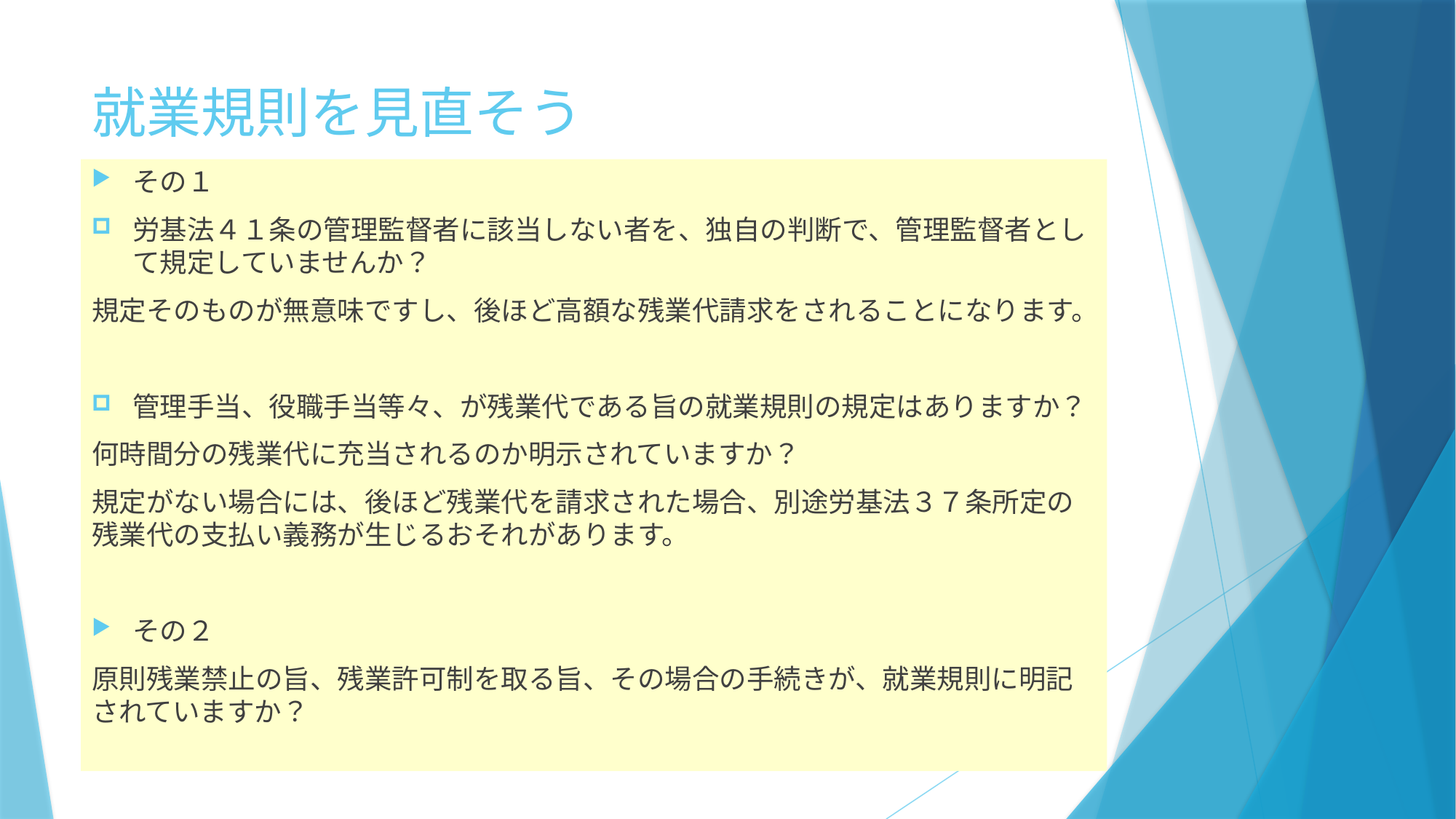

# 就業規則を見直そう
その１
労基法４１条の管理監督者に該当しない者を、独自の判断で、管理監督者として規定していませんか？
規定そのものが無意味ですし、後ほど高額な残業代請求をされることになります。

管理手当、役職手当等々、が残業代である旨の就業規則の規定はありますか？
何時間分の残業代に充当されるのか明示されていますか？
規定がない場合には、後ほど残業代を請求された場合、別途労基法３７条所定の残業代の支払い義務が生じるおそれがあります。

その２
原則残業禁止の旨、残業許可制を取る旨、その場合の手続きが、就業規則に明記されていますか？